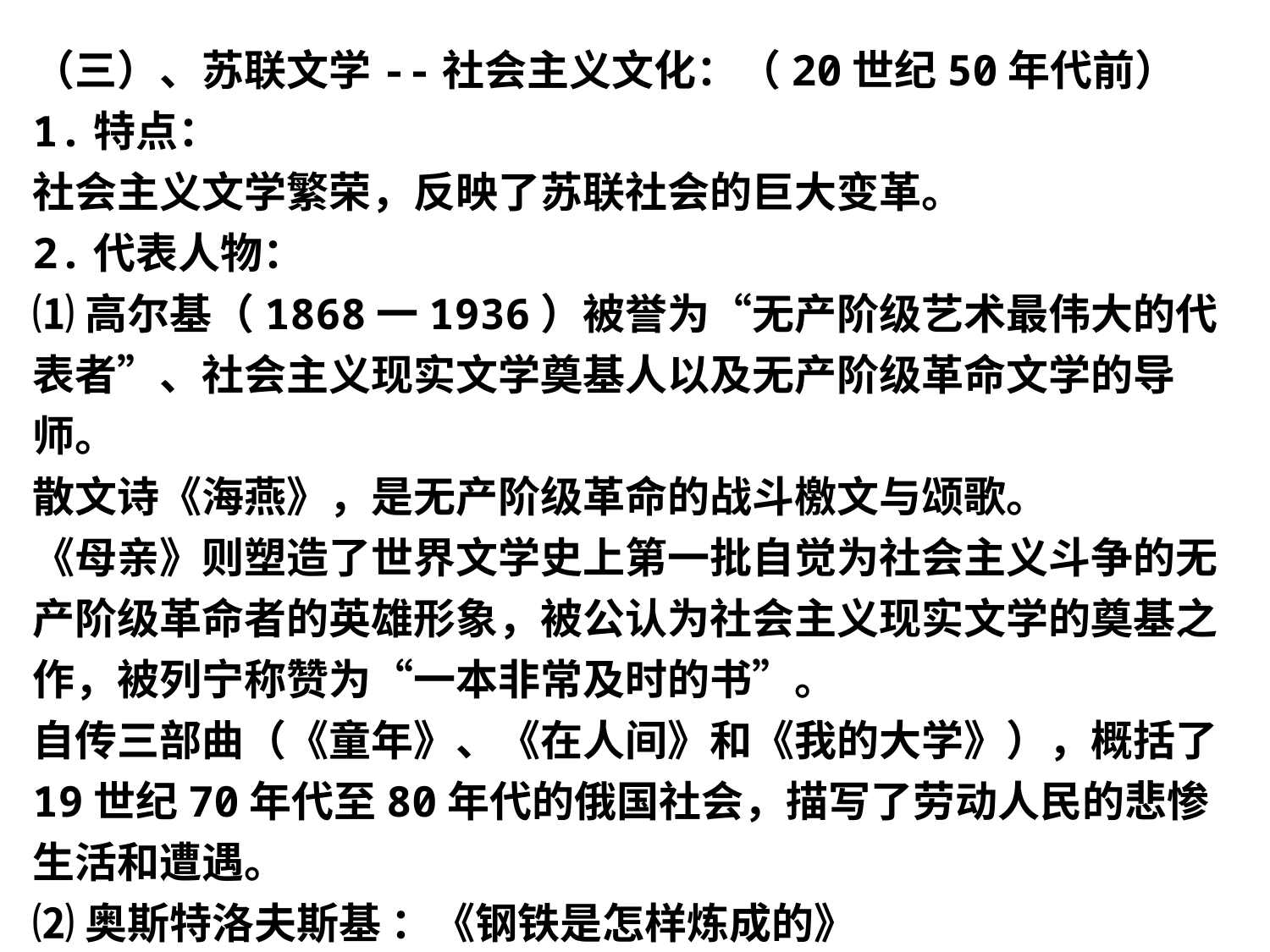

（三）、苏联文学--社会主义文化：（20世纪50年代前）
1.特点：
社会主义文学繁荣，反映了苏联社会的巨大变革。
2.代表人物：
⑴高尔基（1868一1936）被誉为“无产阶级艺术最伟大的代表者”、社会主义现实文学奠基人以及无产阶级革命文学的导师。
散文诗《海燕》，是无产阶级革命的战斗檄文与颂歌。
《母亲》则塑造了世界文学史上第一批自觉为社会主义斗争的无产阶级革命者的英雄形象，被公认为社会主义现实文学的奠基之作，被列宁称赞为“一本非常及时的书”。
自传三部曲（《童年》、《在人间》和《我的大学》），概括了19世纪70年代至80年代的俄国社会，描写了劳动人民的悲惨生活和遭遇。
⑵奥斯特洛夫斯基 ：《钢铁是怎样炼成的》